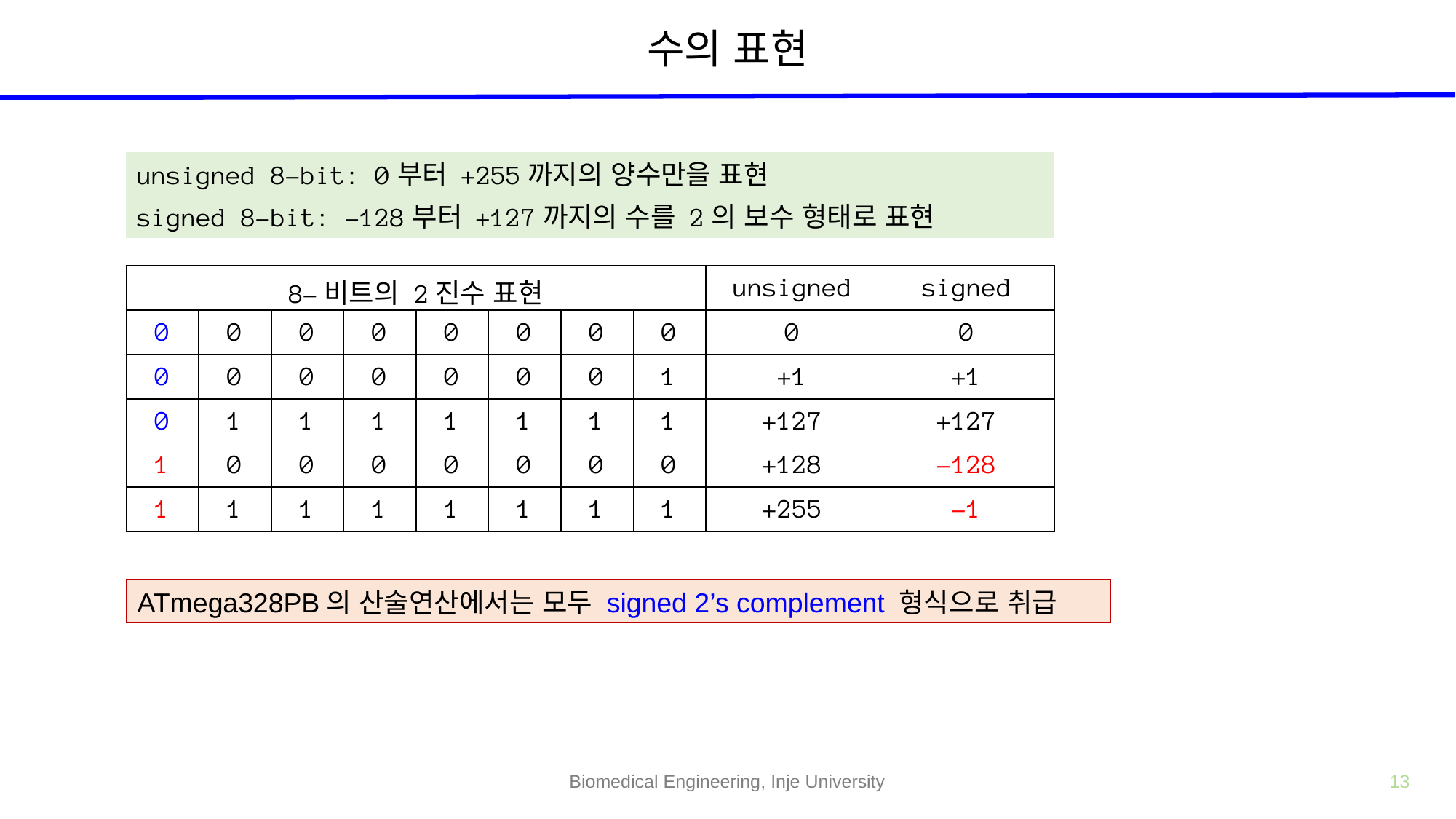

# 수의 표현
unsigned 8-bit: 0부터 +255까지의 양수만을 표현
signed 8-bit: -128부터 +127까지의 수를 2의 보수 형태로 표현
| 8-비트의 2진수 표현 |  |  |  |  |  |  |  | unsigned | signed |
| --- | --- | --- | --- | --- | --- | --- | --- | --- | --- |
| 0 | 0 | 0 | 0 | 0 | 0 | 0 | 0 | 0 | 0 |
| 0 | 0 | 0 | 0 | 0 | 0 | 0 | 1 | +1 | +1 |
| 0 | 1 | 1 | 1 | 1 | 1 | 1 | 1 | +127 | +127 |
| 1 | 0 | 0 | 0 | 0 | 0 | 0 | 0 | +128 | -128 |
| 1 | 1 | 1 | 1 | 1 | 1 | 1 | 1 | +255 | -1 |
ATmega328PB의 산술연산에서는 모두 signed 2’s complement 형식으로 취급
Biomedical Engineering, Inje University
13